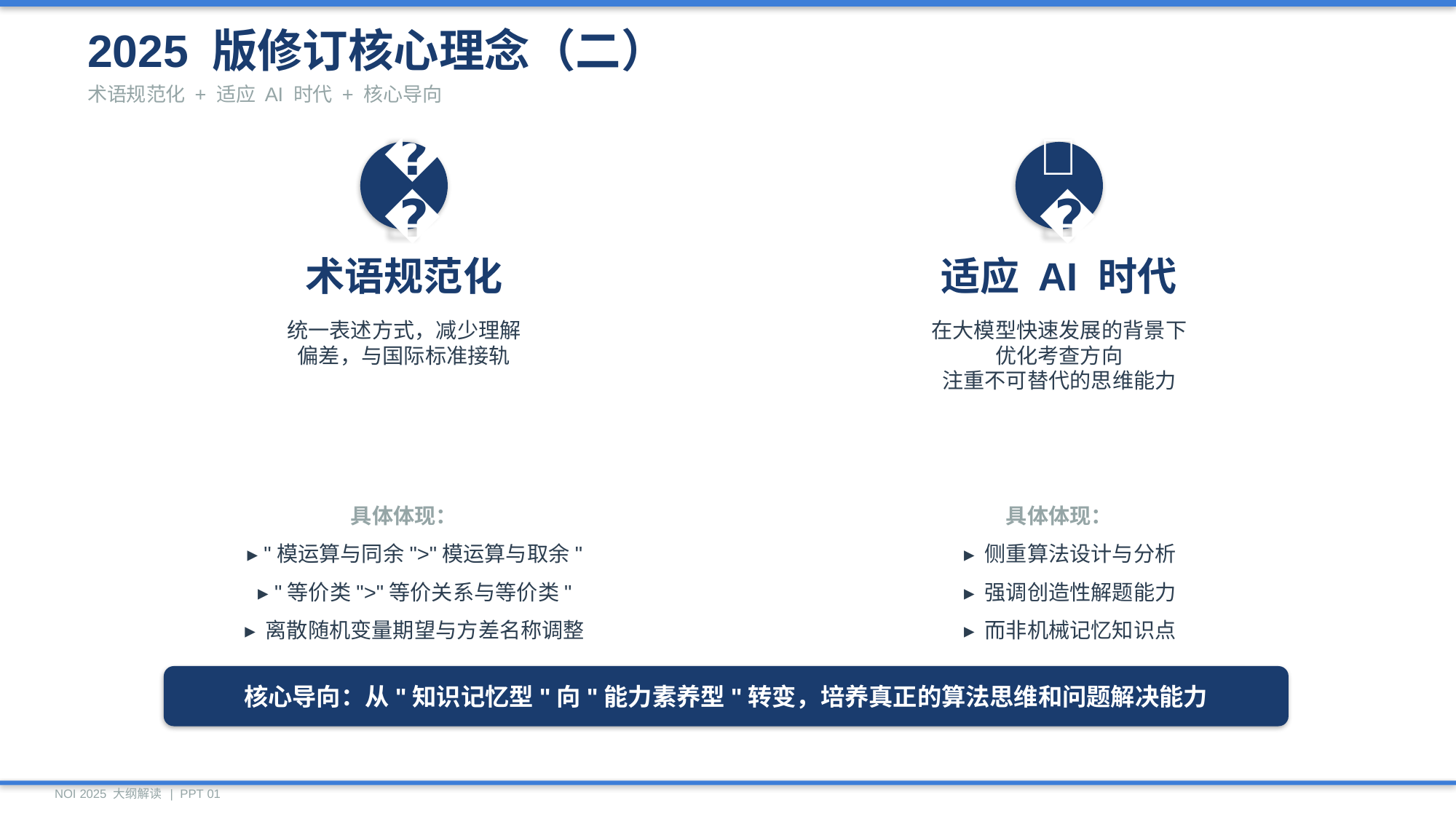

2025 版修订核心理念（二）
术语规范化 + 适应 AI 时代 + 核心导向
📐
🤖
术语规范化
适应 AI 时代
统一表述方式，减少理解
偏差，与国际标准接轨
在大模型快速发展的背景下
优化考查方向
注重不可替代的思维能力
具体体现：
具体体现：
▸ "模运算与同余">"模运算与取余"
▸ 侧重算法设计与分析
▸ "等价类">"等价关系与等价类"
▸ 强调创造性解题能力
▸ 离散随机变量期望与方差名称调整
▸ 而非机械记忆知识点
核心导向：从"知识记忆型"向"能力素养型"转变，培养真正的算法思维和问题解决能力

NOI 2025 大纲解读  |  PPT 01